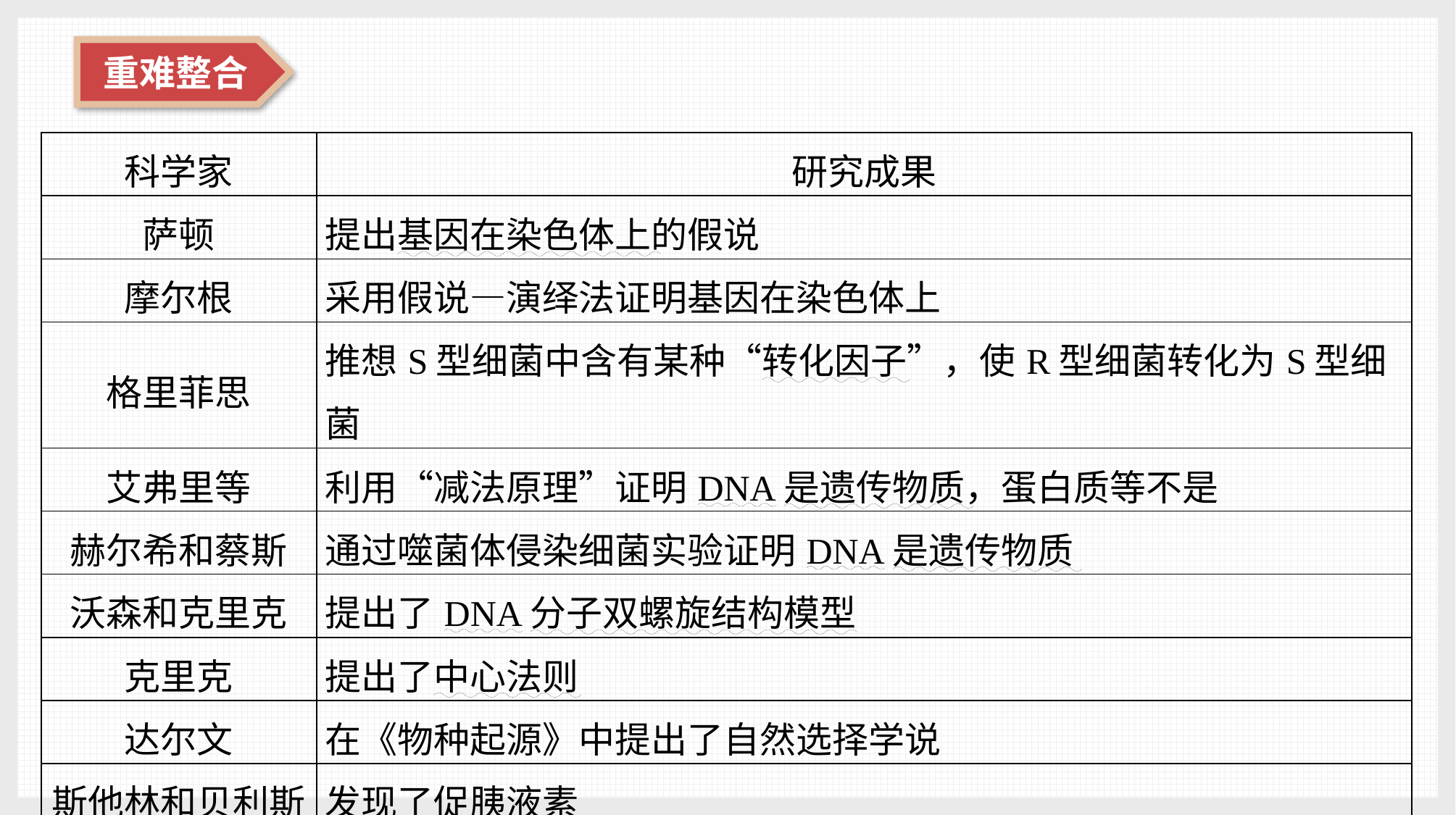

| 科学家 | 研究成果 |
| --- | --- |
| 萨顿 | 提出基因在染色体上的假说 |
| 摩尔根 | 采用假说—演绎法证明基因在染色体上 |
| 格里菲思 | 推想S型细菌中含有某种“转化因子”，使R型细菌转化为S型细菌 |
| 艾弗里等 | 利用“减法原理”证明DNA是遗传物质，蛋白质等不是 |
| 赫尔希和蔡斯 | 通过噬菌体侵染细菌实验证明DNA是遗传物质 |
| 沃森和克里克 | 提出了DNA分子双螺旋结构模型 |
| 克里克 | 提出了中心法则 |
| 达尔文 | 在《物种起源》中提出了自然选择学说 |
| 斯他林和贝利斯 | 发现了促胰液素 |
| 温特 | 通过实验证明，胚芽鞘的尖端确实产生了某种物质促使尖端下面部位生长 |